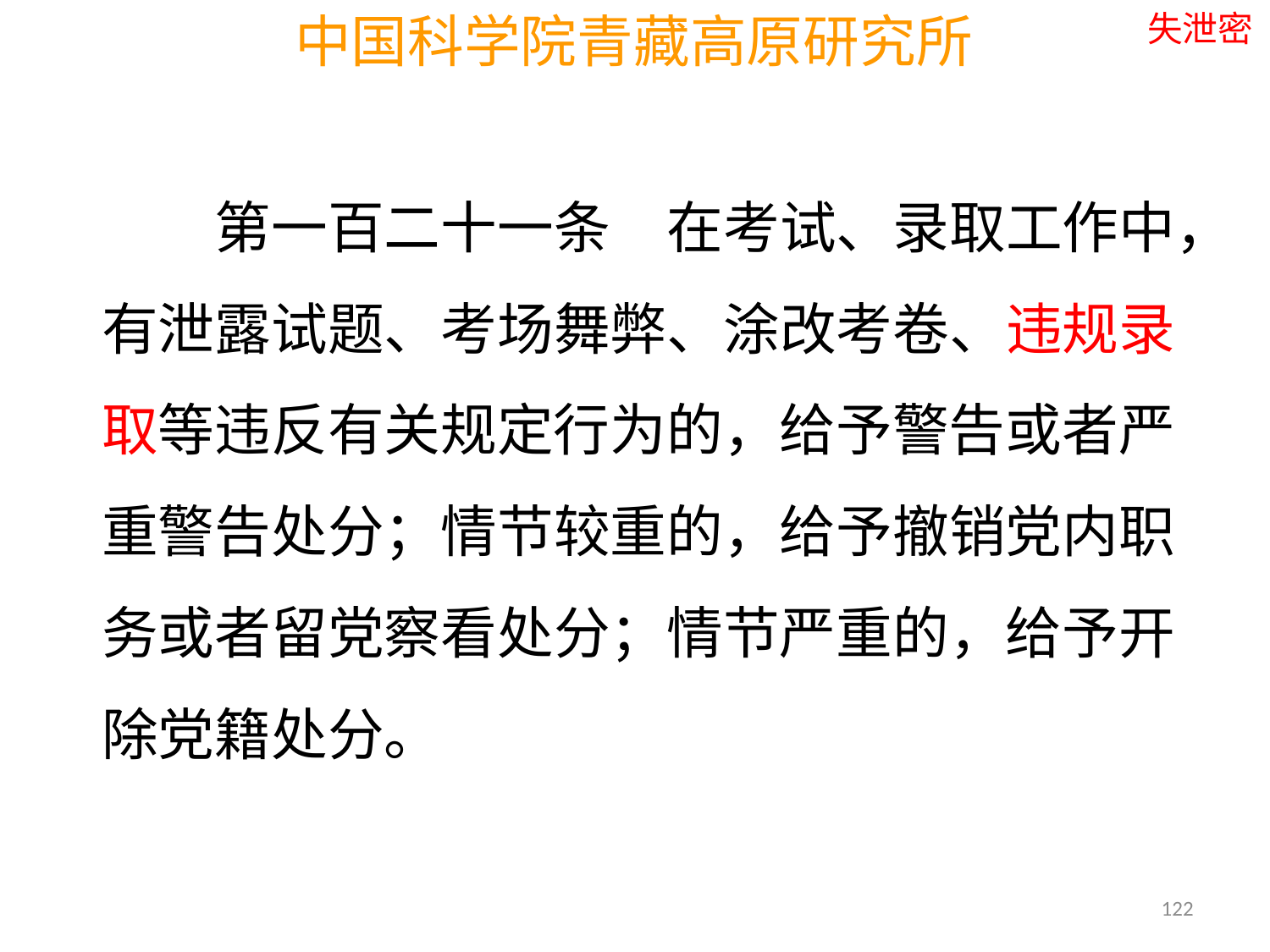

失泄密
　　第一百二十一条　在考试、录取工作中，有泄露试题、考场舞弊、涂改考卷、违规录取等违反有关规定行为的，给予警告或者严重警告处分；情节较重的，给予撤销党内职务或者留党察看处分；情节严重的，给予开除党籍处分。
122